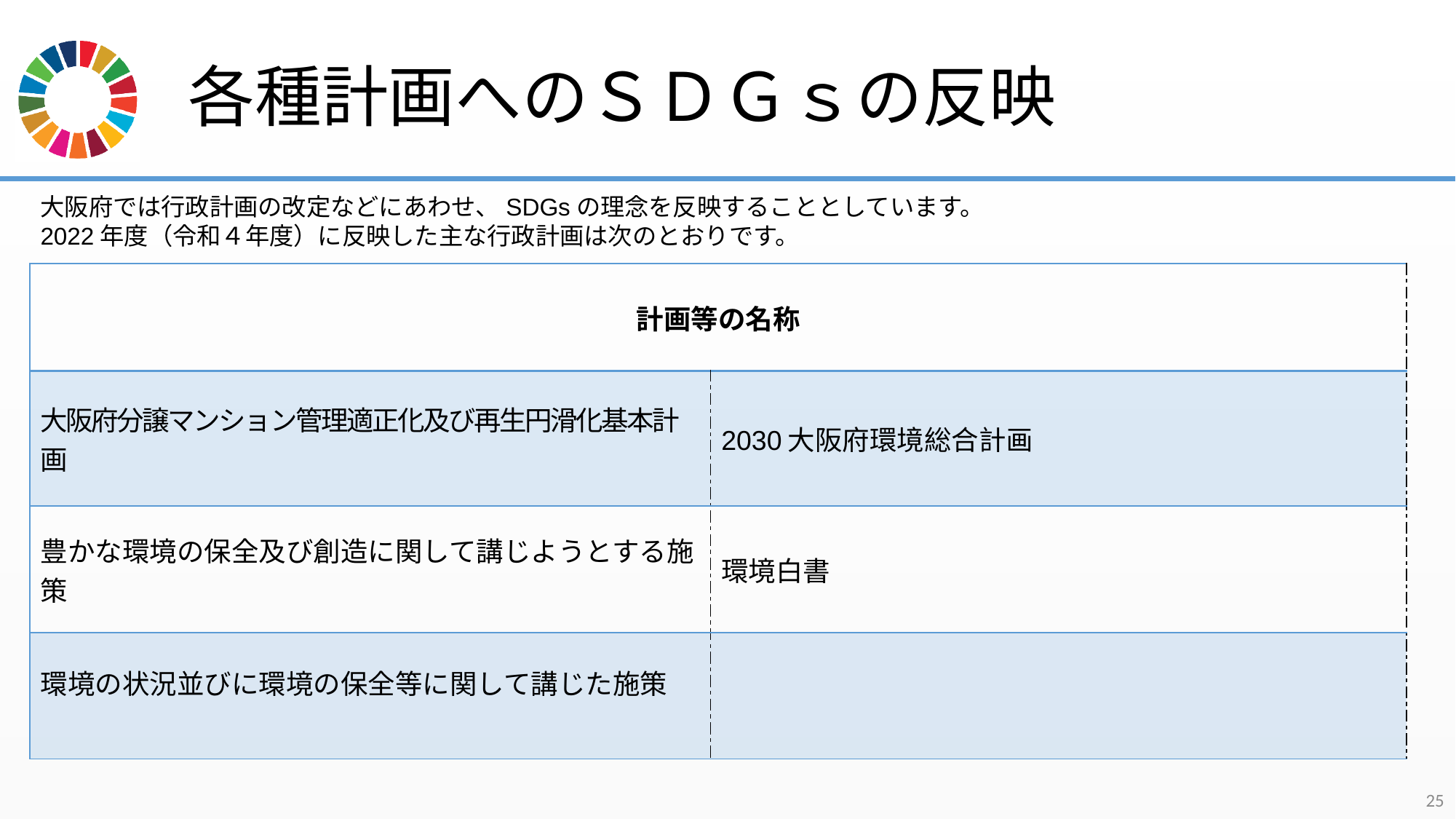

# 各種計画へのＳＤＧｓの反映
大阪府では行政計画の改定などにあわせ、SDGsの理念を反映することとしています。
2022年度（令和４年度）に反映した主な行政計画は次のとおりです。
| 計画等の名称 |  |
| --- | --- |
| 大阪府分譲マンション管理適正化及び再生円滑化基本計画 | 2030大阪府環境総合計画 |
| 豊かな環境の保全及び創造に関して講じようとする施策 | 環境白書 |
| 環境の状況並びに環境の保全等に関して講じた施策 |  |
25